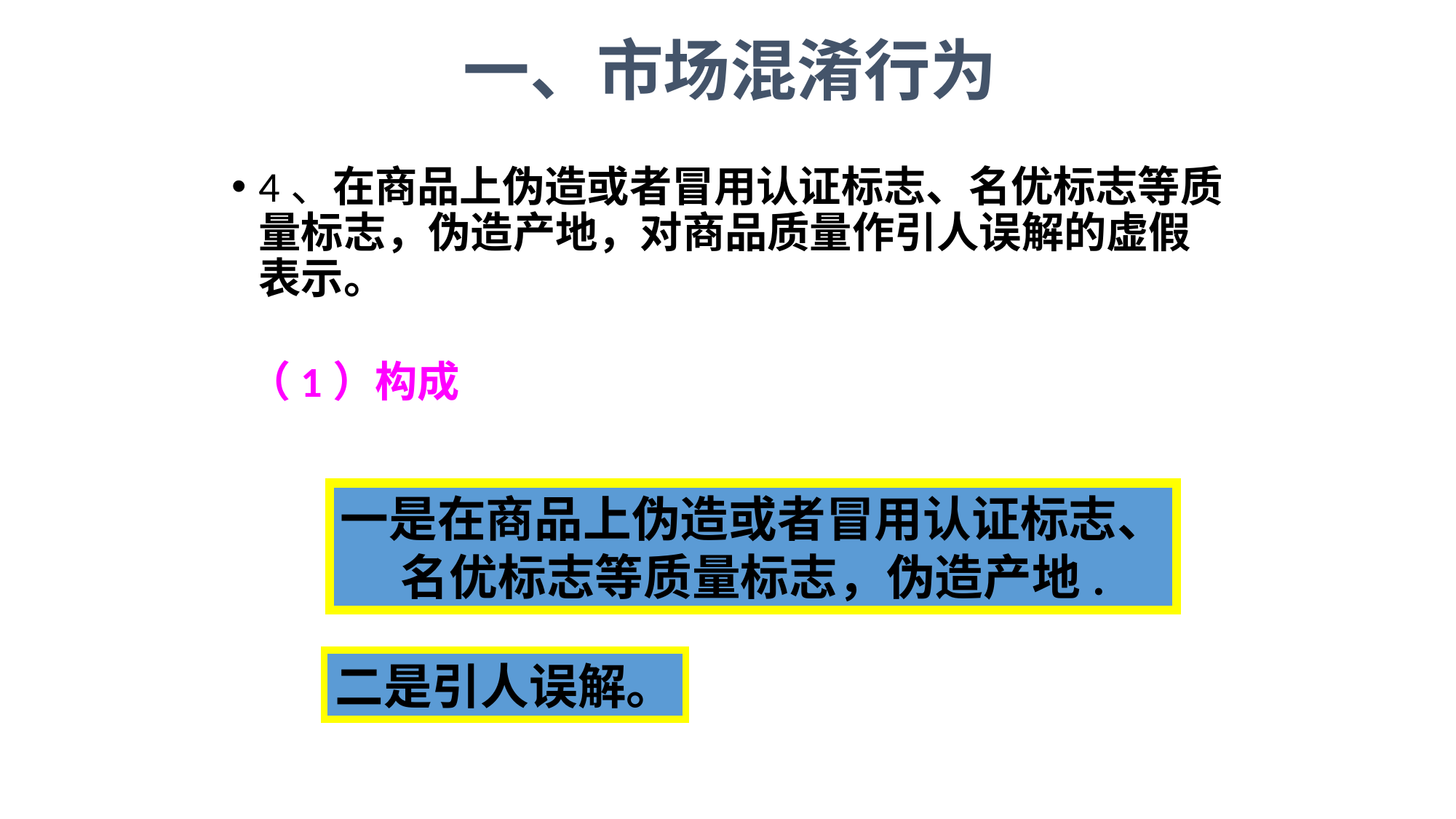

一、市场混淆行为
4、在商品上伪造或者冒用认证标志、名优标志等质量标志，伪造产地，对商品质量作引人误解的虚假表示。
（1）构成
一是在商品上伪造或者冒用认证标志、
名优标志等质量标志，伪造产地.
二是引人误解。